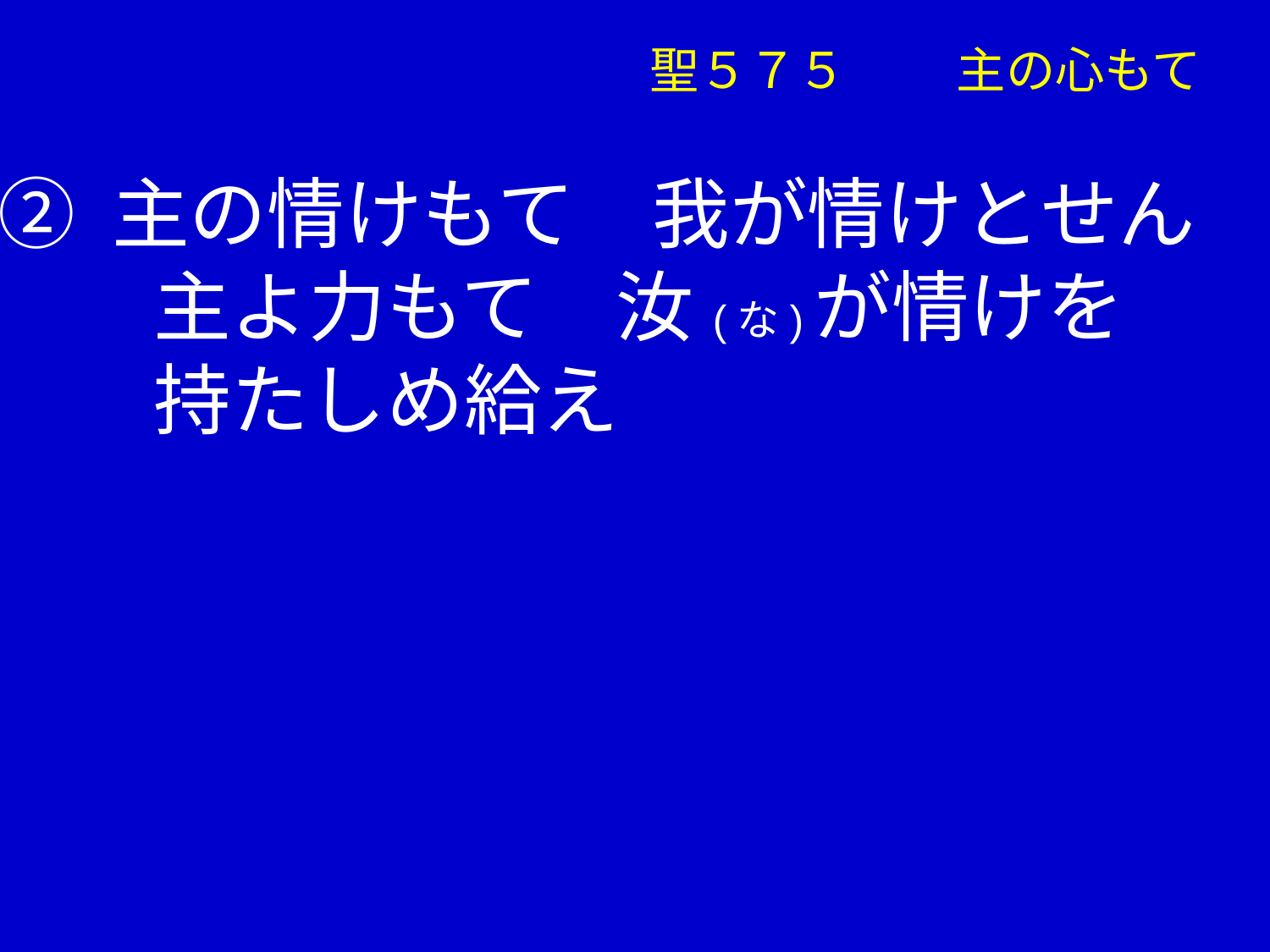

聖５７５          主の心もて
② 主の情けもて　我が情けとせん
　　主よ力もて　汝(な)が情けを
　　持たしめ給え